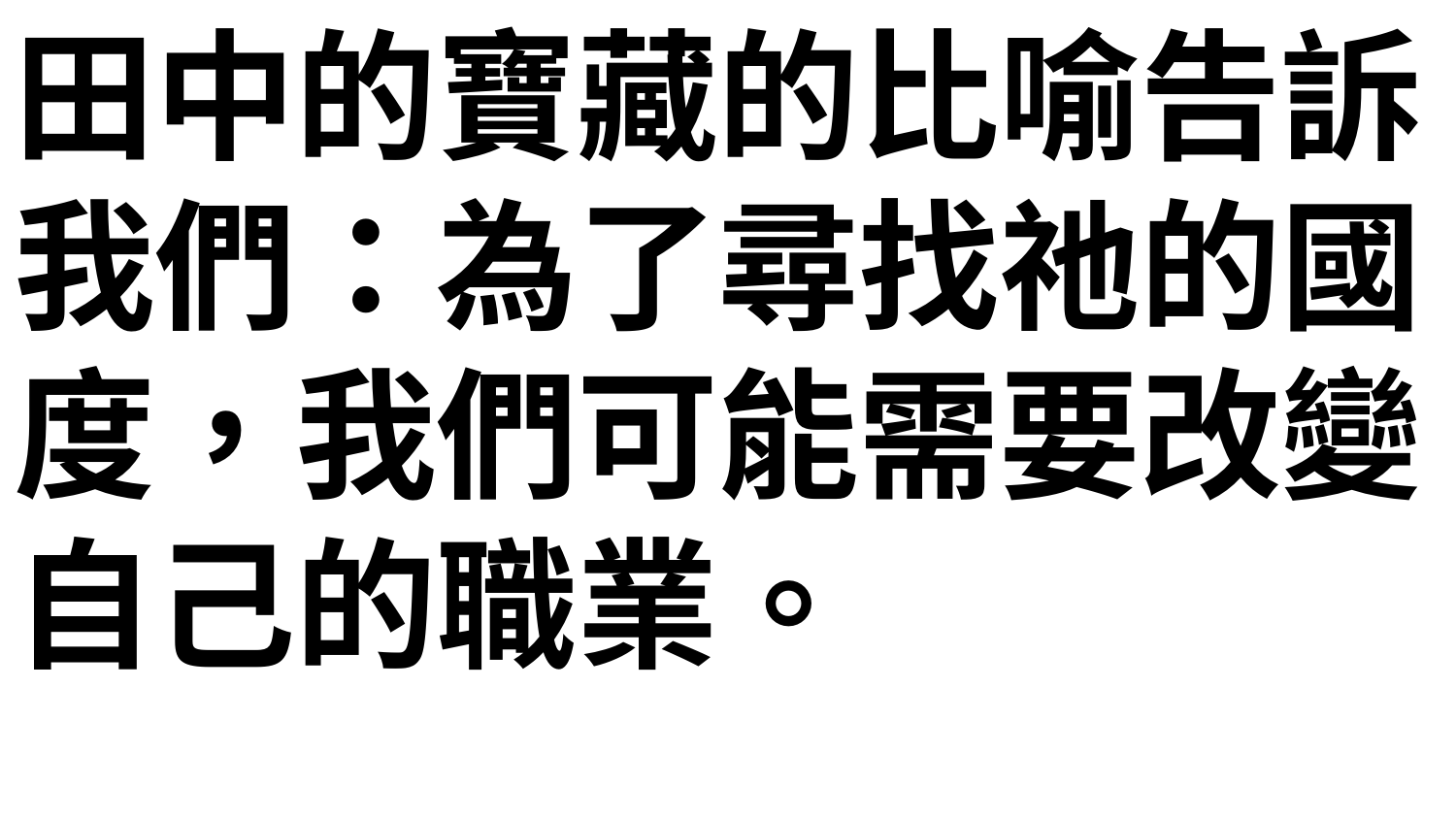

田中的寶藏的比喻告訴我們：為了尋找祂的國度，我們可能需要改變自己的職業。